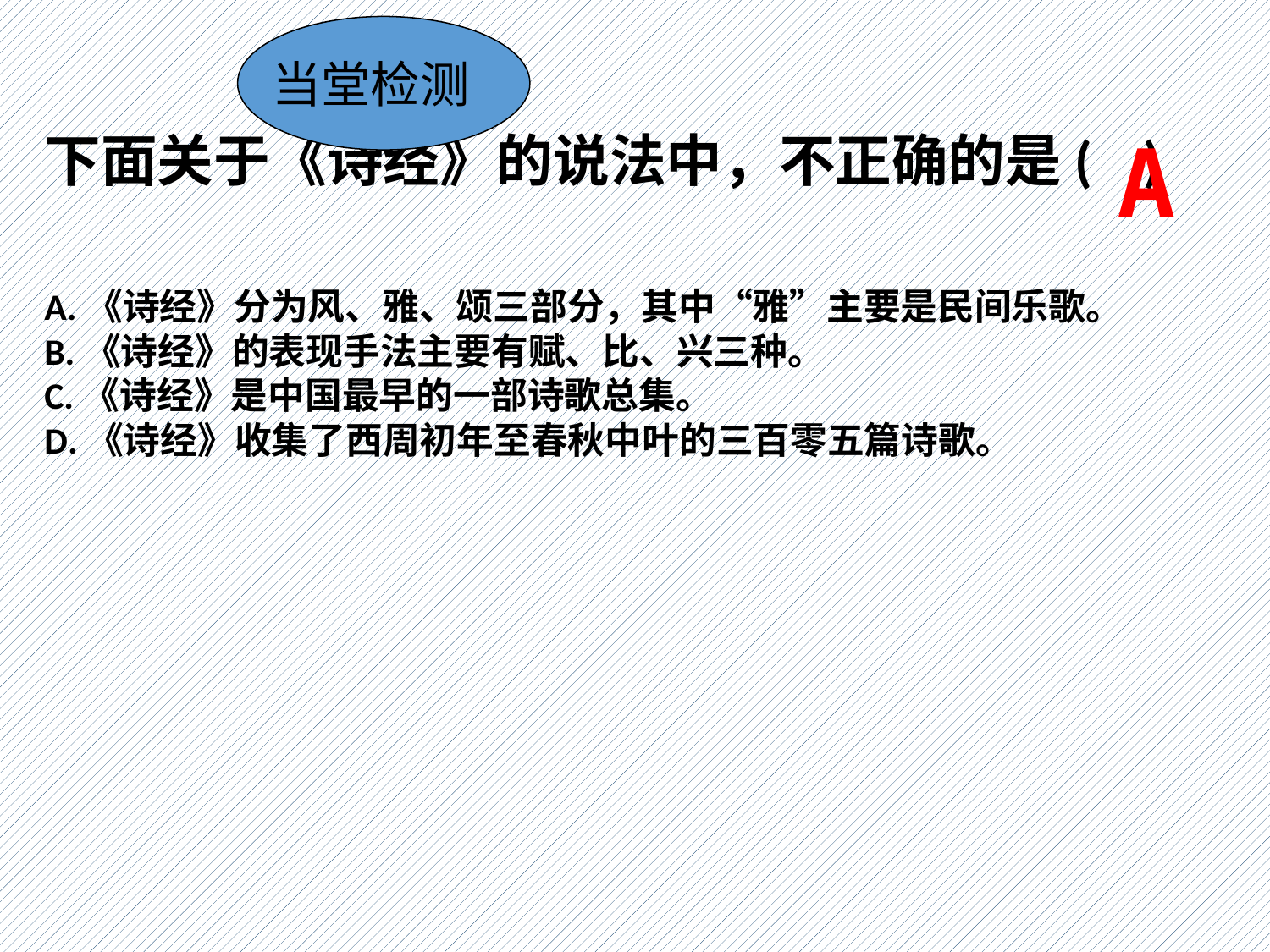

当堂检测
A
# 下面关于《诗经》的说法中，不正确的是(    )
A.《诗经》分为风、雅、颂三部分，其中“雅”主要是民间乐歌。
B.《诗经》的表现手法主要有赋、比、兴三种。
C.《诗经》是中国最早的一部诗歌总集。
D.《诗经》收集了西周初年至春秋中叶的三百零五篇诗歌。